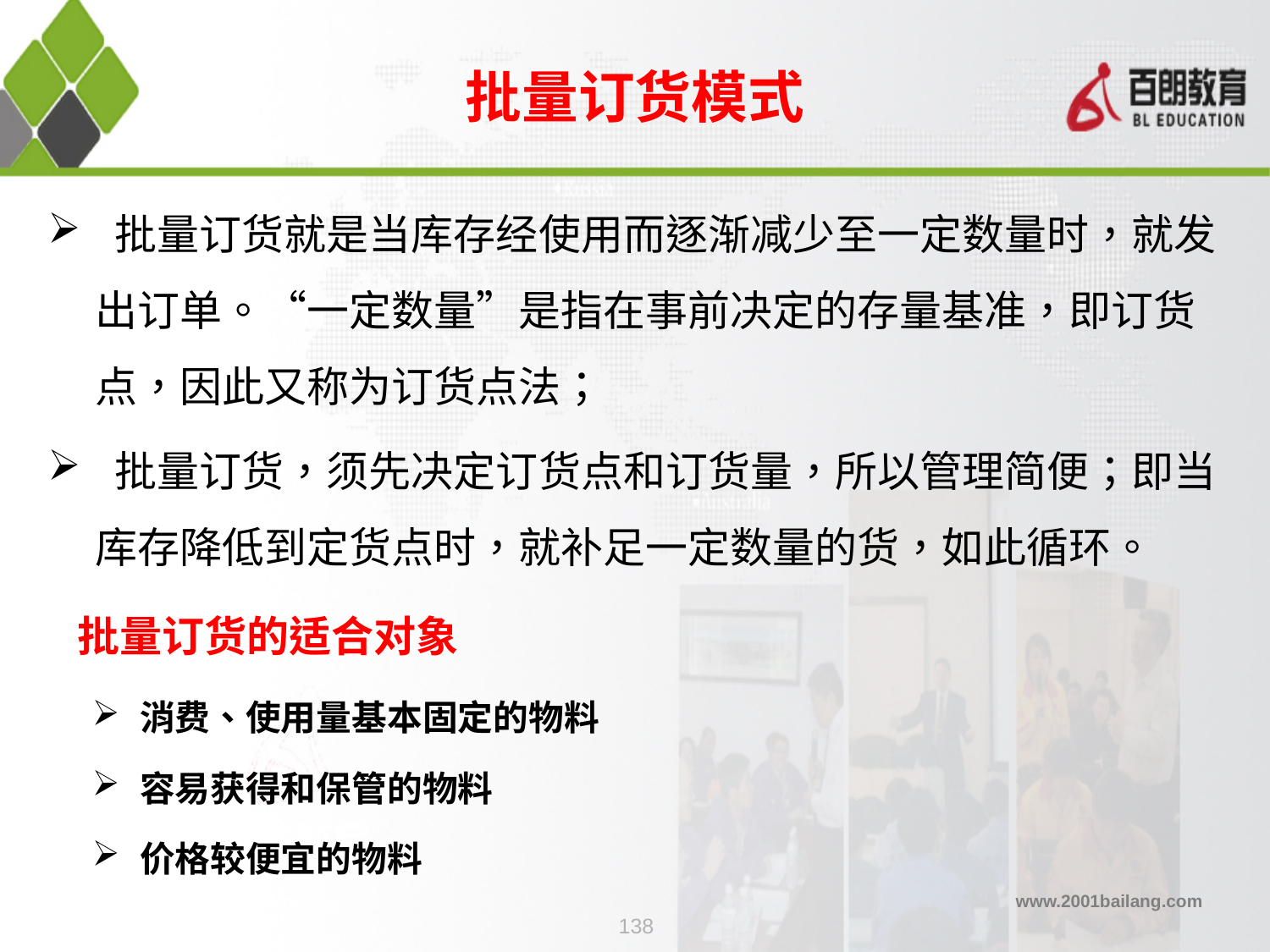

# 批量订货模式
 批量订货就是当库存经使用而逐渐减少至一定数量时，就发出订单。“一定数量”是指在事前决定的存量基准，即订货点，因此又称为订货点法；
 批量订货，须先决定订货点和订货量，所以管理简便；即当库存降低到定货点时，就补足一定数量的货，如此循环。
批量订货的适合对象
消费、使用量基本固定的物料
容易获得和保管的物料
价格较便宜的物料
138